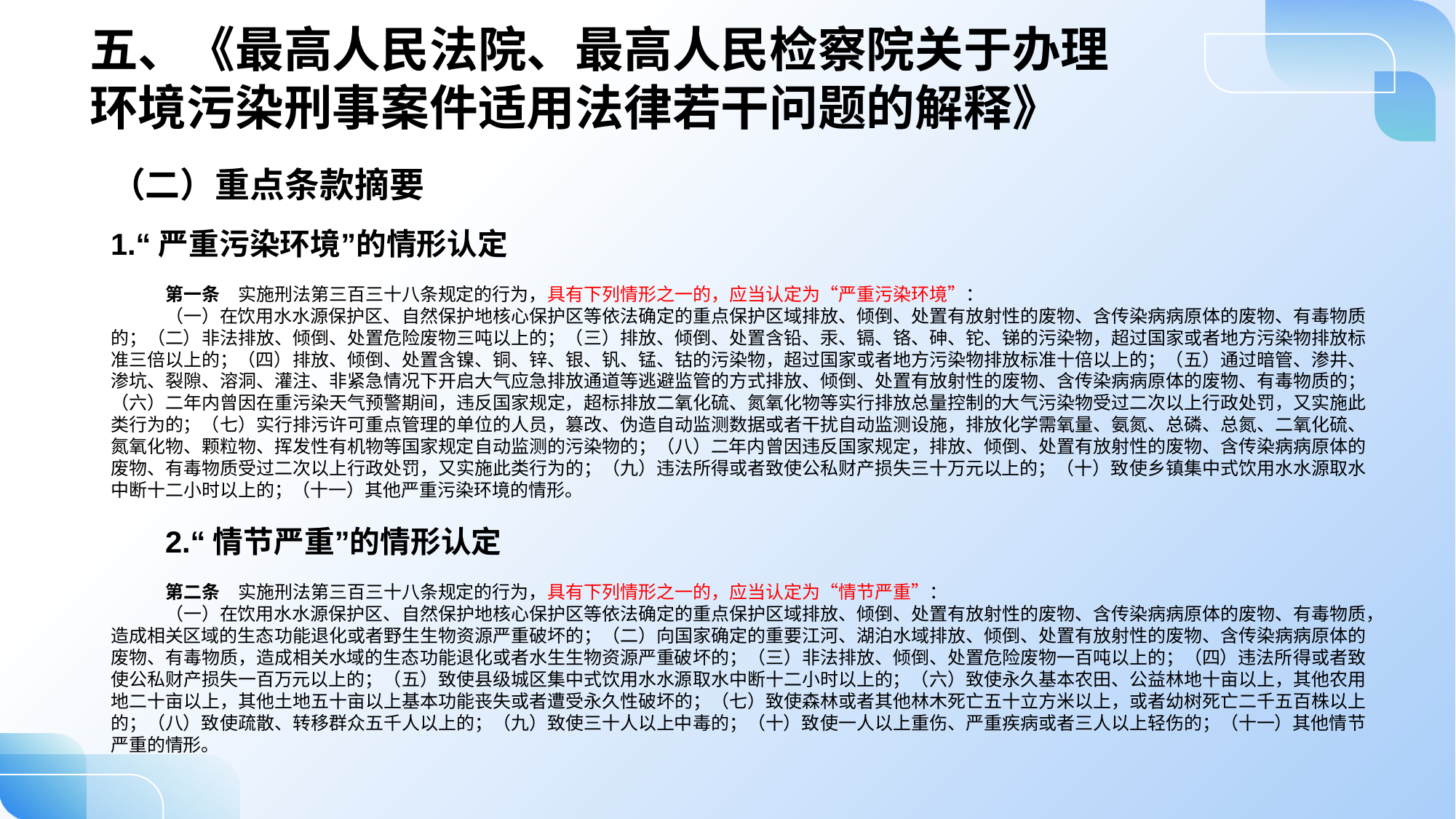

五、《最高人民法院、最高人民检察院关于办理
环境污染刑事案件适用法律若干问题的解释》
（二）重点条款摘要
1.“严重污染环境”的情形认定

第一条　实施刑法第三百三十八条规定的行为，具有下列情形之一的，应当认定为“严重污染环境”：
（一）在饮用水水源保护区、自然保护地核心保护区等依法确定的重点保护区域排放、倾倒、处置有放射性的废物、含传染病病原体的废物、有毒物质的；（二）非法排放、倾倒、处置危险废物三吨以上的；（三）排放、倾倒、处置含铅、汞、镉、铬、砷、铊、锑的污染物，超过国家或者地方污染物排放标准三倍以上的；（四）排放、倾倒、处置含镍、铜、锌、银、钒、锰、钴的污染物，超过国家或者地方污染物排放标准十倍以上的；（五）通过暗管、渗井、渗坑、裂隙、溶洞、灌注、非紧急情况下开启大气应急排放通道等逃避监管的方式排放、倾倒、处置有放射性的废物、含传染病病原体的废物、有毒物质的；（六）二年内曾因在重污染天气预警期间，违反国家规定，超标排放二氧化硫、氮氧化物等实行排放总量控制的大气污染物受过二次以上行政处罚，又实施此类行为的；（七）实行排污许可重点管理的单位的人员，篡改、伪造自动监测数据或者干扰自动监测设施，排放化学需氧量、氨氮、总磷、总氮、二氧化硫、氮氧化物、颗粒物、挥发性有机物等国家规定自动监测的污染物的；（八）二年内曾因违反国家规定，排放、倾倒、处置有放射性的废物、含传染病病原体的废物、有毒物质受过二次以上行政处罚，又实施此类行为的；（九）违法所得或者致使公私财产损失三十万元以上的；（十）致使乡镇集中式饮用水水源取水中断十二小时以上的；（十一）其他严重污染环境的情形。

2.“情节严重”的情形认定

第二条　实施刑法第三百三十八条规定的行为，具有下列情形之一的，应当认定为“情节严重”：
（一）在饮用水水源保护区、自然保护地核心保护区等依法确定的重点保护区域排放、倾倒、处置有放射性的废物、含传染病病原体的废物、有毒物质，造成相关区域的生态功能退化或者野生生物资源严重破坏的；（二）向国家确定的重要江河、湖泊水域排放、倾倒、处置有放射性的废物、含传染病病原体的废物、有毒物质，造成相关水域的生态功能退化或者水生生物资源严重破坏的；（三）非法排放、倾倒、处置危险废物一百吨以上的；（四）违法所得或者致使公私财产损失一百万元以上的；（五）致使县级城区集中式饮用水水源取水中断十二小时以上的；（六）致使永久基本农田、公益林地十亩以上，其他农用地二十亩以上，其他土地五十亩以上基本功能丧失或者遭受永久性破坏的；（七）致使森林或者其他林木死亡五十立方米以上，或者幼树死亡二千五百株以上的；（八）致使疏散、转移群众五千人以上的；（九）致使三十人以上中毒的；（十）致使一人以上重伤、严重疾病或者三人以上轻伤的；（十一）其他情节严重的情形。